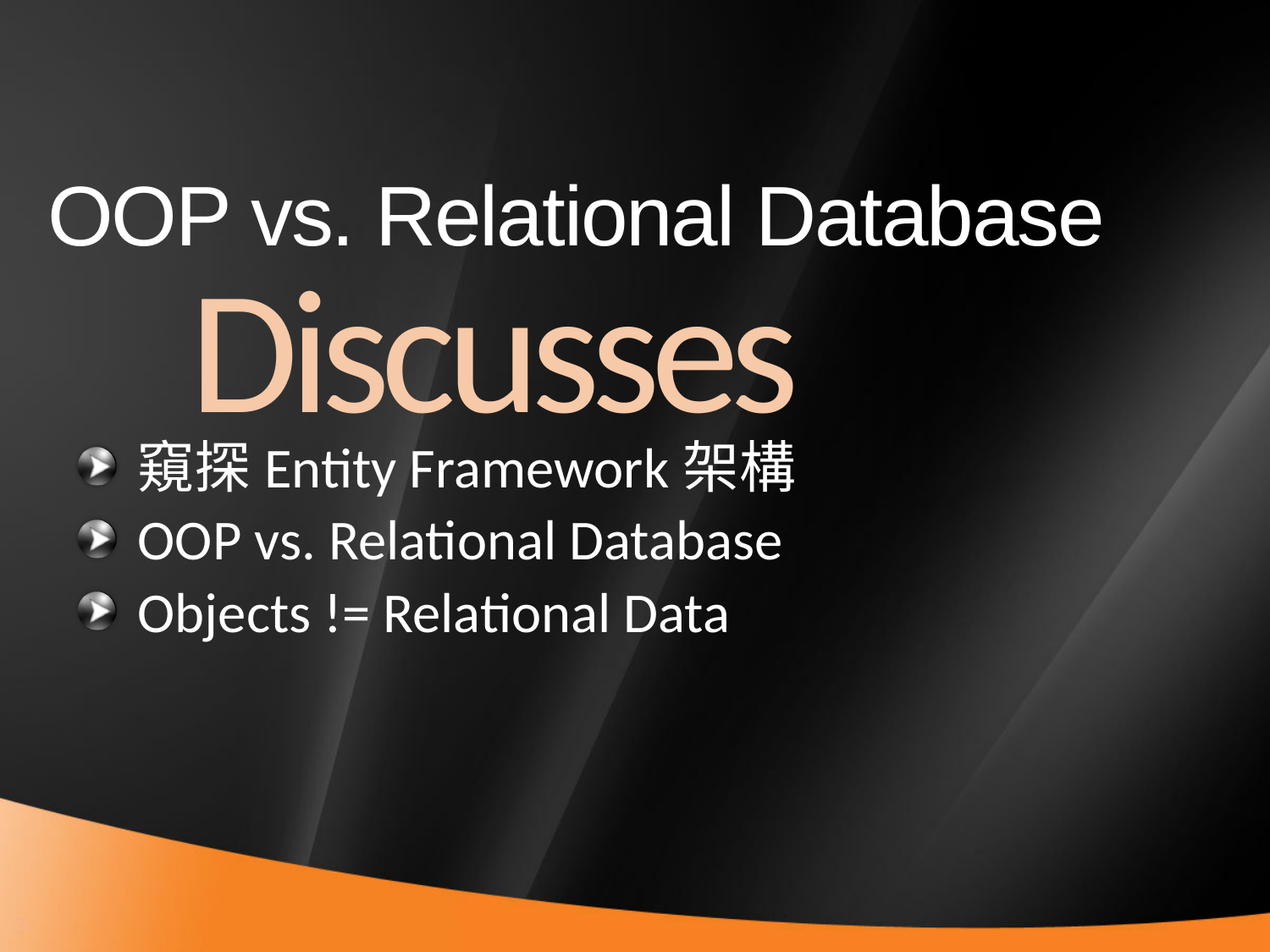

# OOP vs. Relational Database
Discusses
窺探Entity Framework架構
OOP vs. Relational Database
Objects != Relational Data